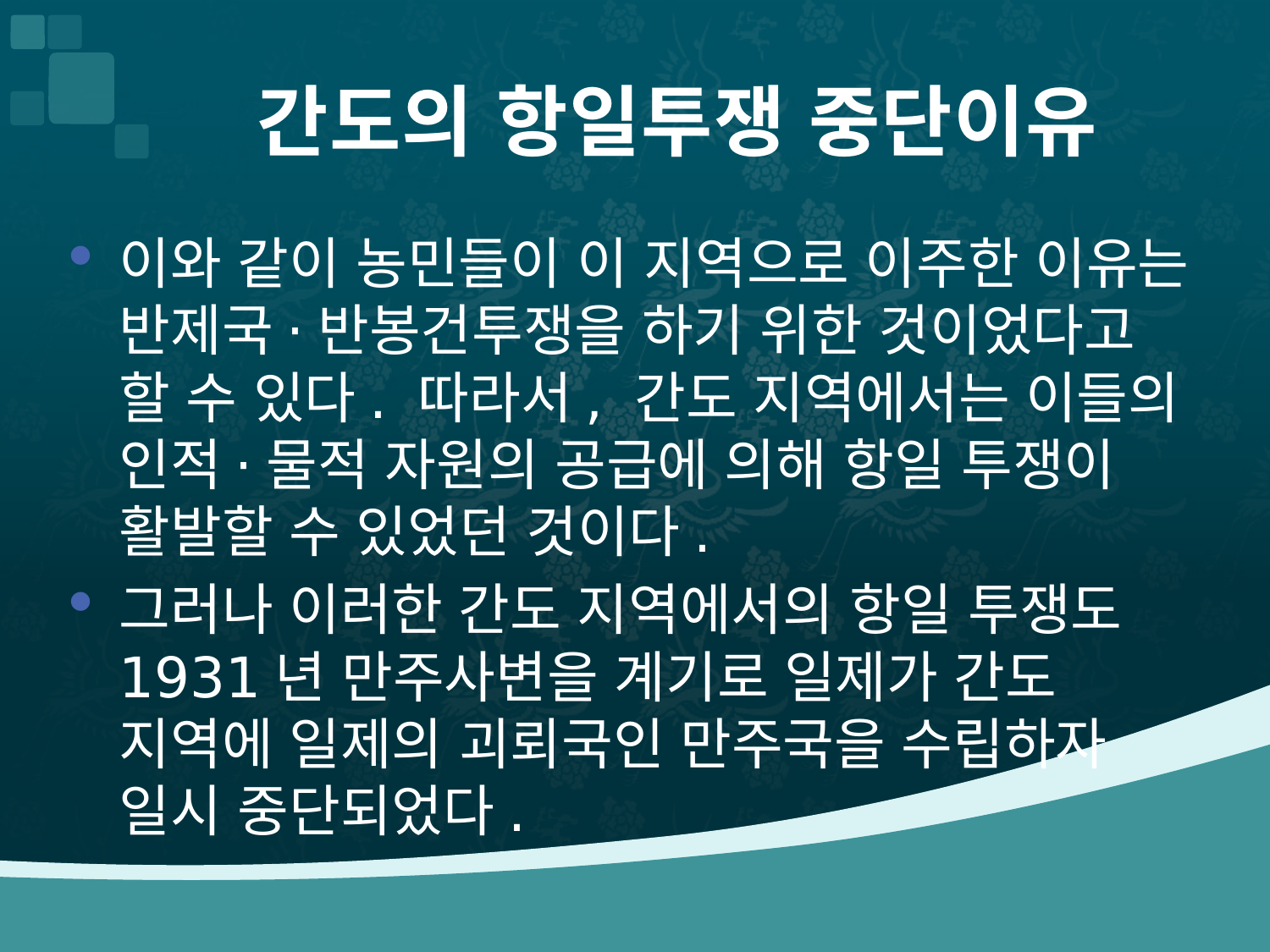

# 간도의 항일투쟁 중단이유
이와 같이 농민들이 이 지역으로 이주한 이유는 반제국·반봉건투쟁을 하기 위한 것이었다고 할 수 있다. 따라서, 간도 지역에서는 이들의 인적·물적 자원의 공급에 의해 항일 투쟁이 활발할 수 있었던 것이다.
그러나 이러한 간도 지역에서의 항일 투쟁도 1931년 만주사변을 계기로 일제가 간도 지역에 일제의 괴뢰국인 만주국을 수립하자 일시 중단되었다.